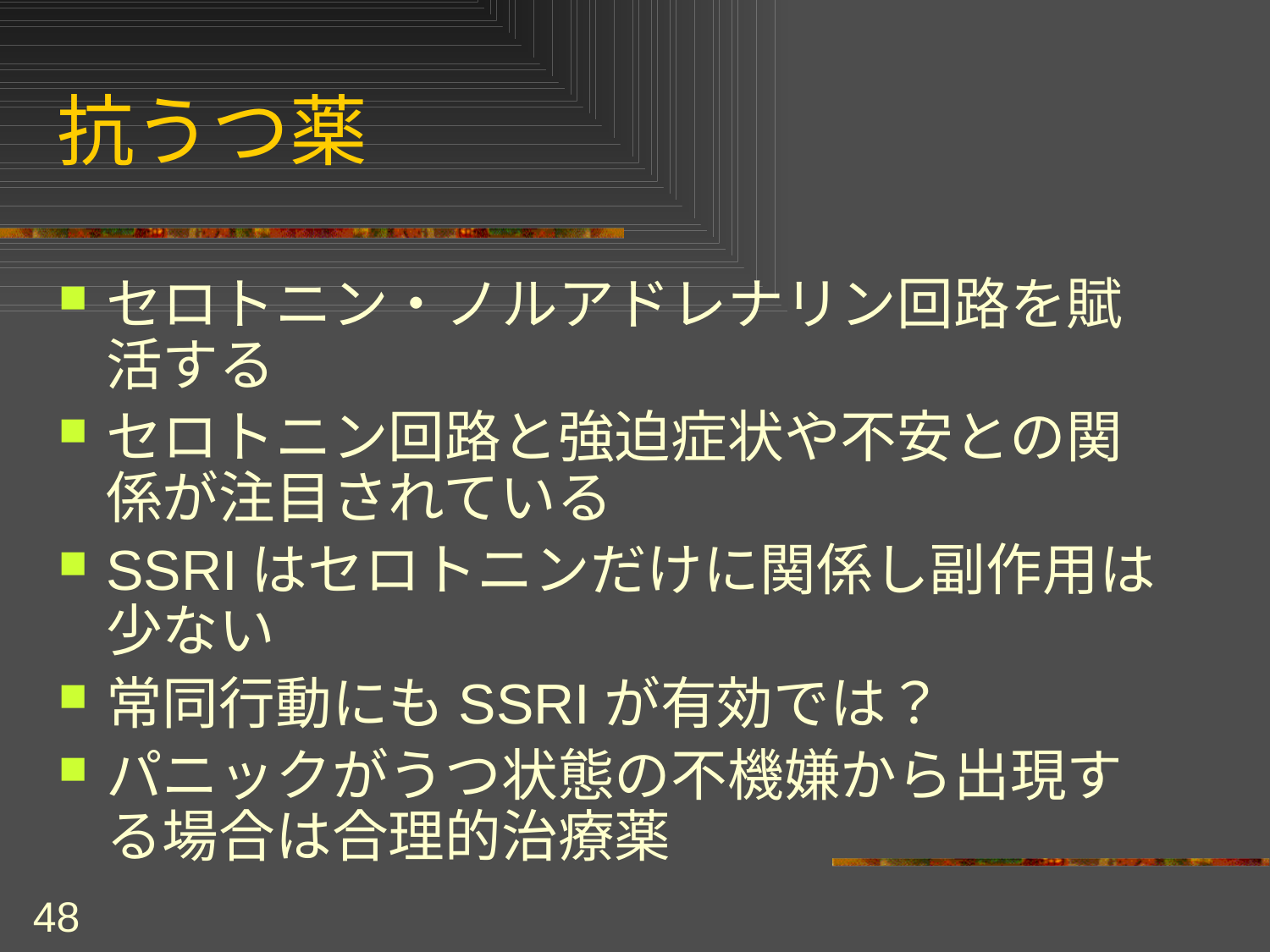

# 抗うつ薬
セロトニン・ノルアドレナリン回路を賦活する
セロトニン回路と強迫症状や不安との関係が注目されている
SSRIはセロトニンだけに関係し副作用は少ない
常同行動にもSSRIが有効では？
パニックがうつ状態の不機嫌から出現する場合は合理的治療薬
48